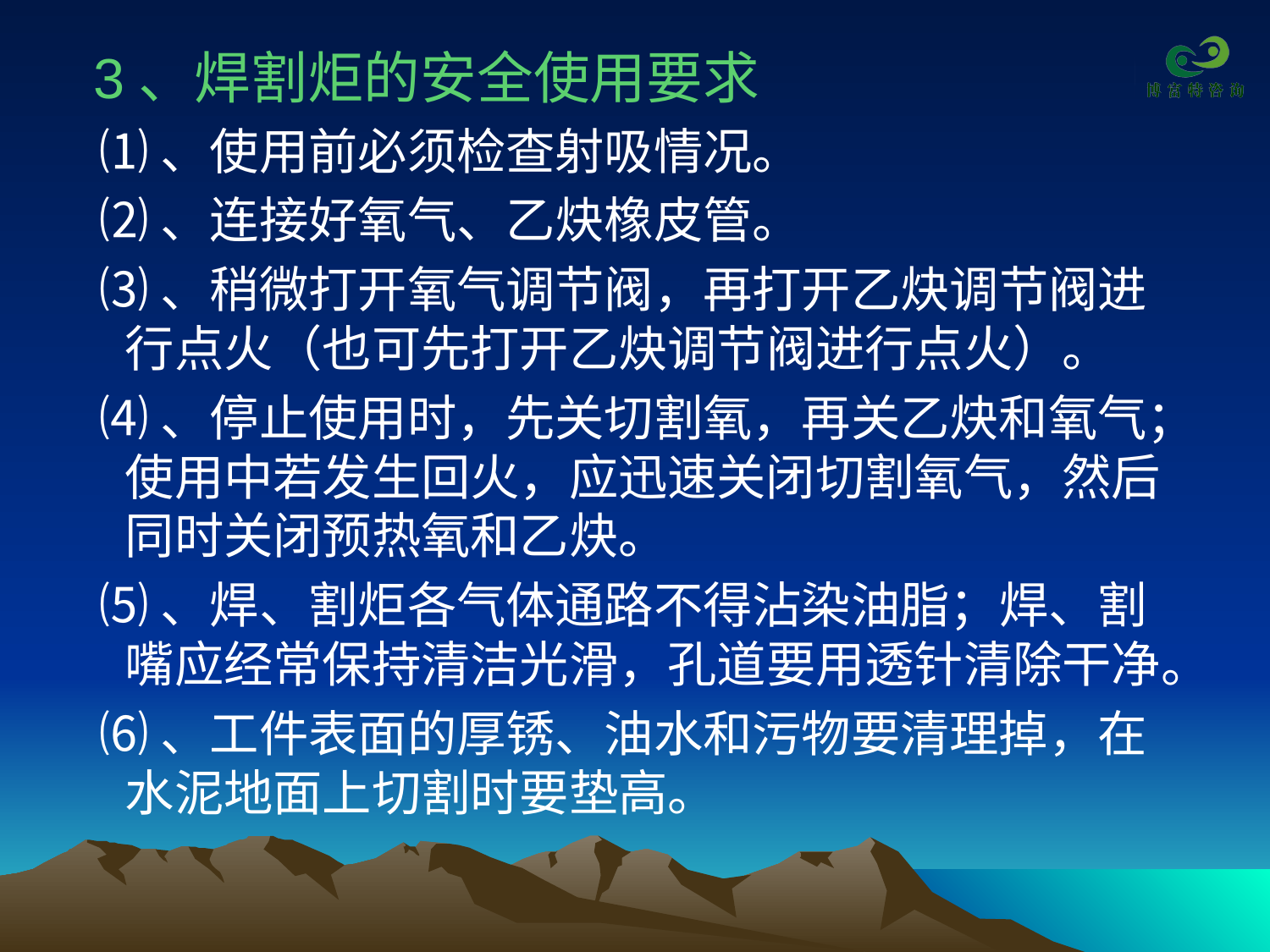

3、焊割炬的安全使用要求
  ⑴、使用前必须检查射吸情况。
  ⑵、连接好氧气、乙炔橡皮管。
  ⑶、稍微打开氧气调节阀，再打开乙炔调节阀进行点火（也可先打开乙炔调节阀进行点火）。
  ⑷、停止使用时，先关切割氧，再关乙炔和氧气；使用中若发生回火，应迅速关闭切割氧气，然后同时关闭预热氧和乙炔。
  ⑸、焊、割炬各气体通路不得沾染油脂；焊、割嘴应经常保持清洁光滑，孔道要用透针清除干净。
  ⑹、工件表面的厚锈、油水和污物要清理掉，在水泥地面上切割时要垫高。